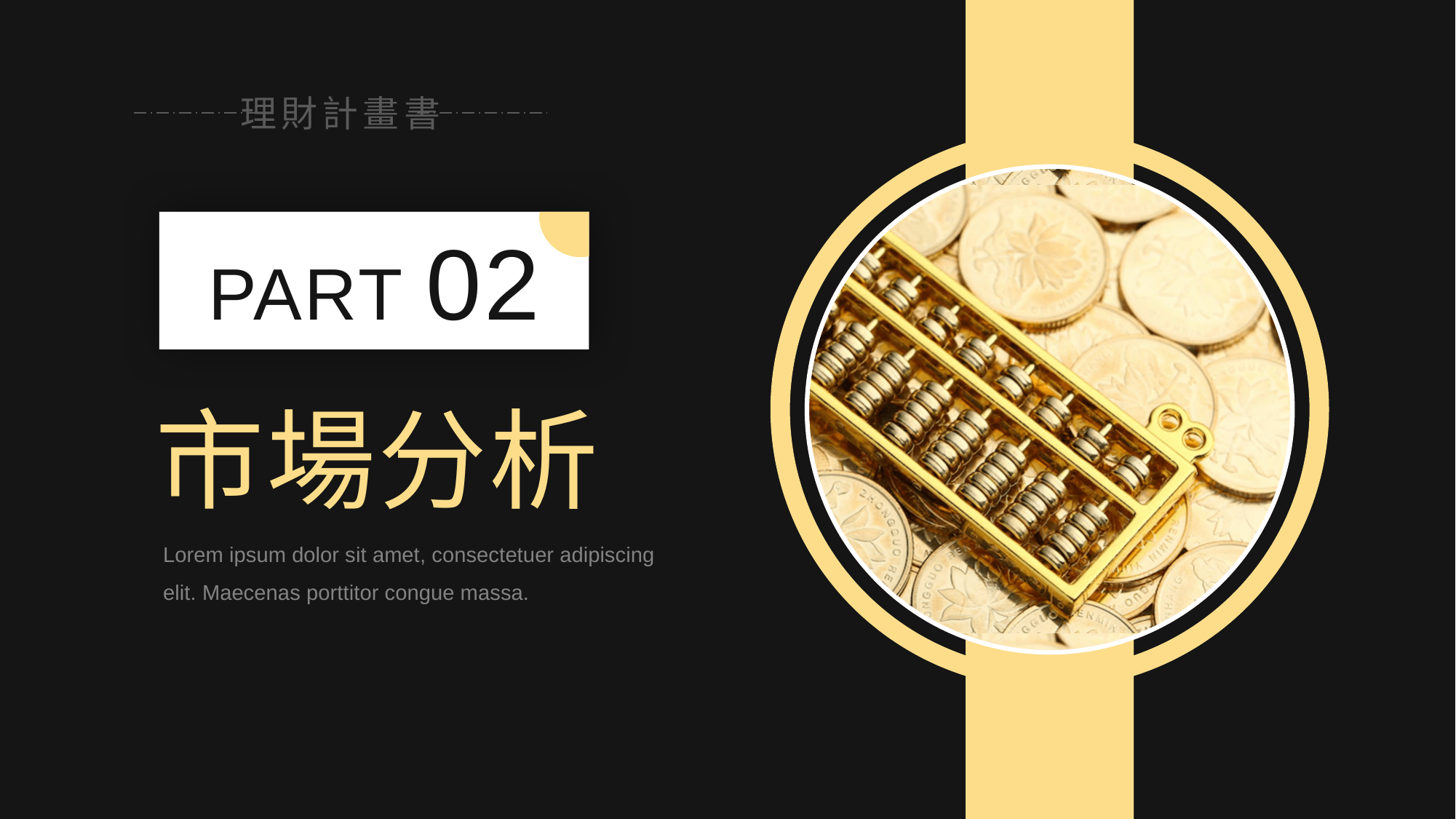

理財計畫書

PART 02
市場分析
Lorem ipsum dolor sit amet, consectetuer adipiscing elit. Maecenas porttitor congue massa.